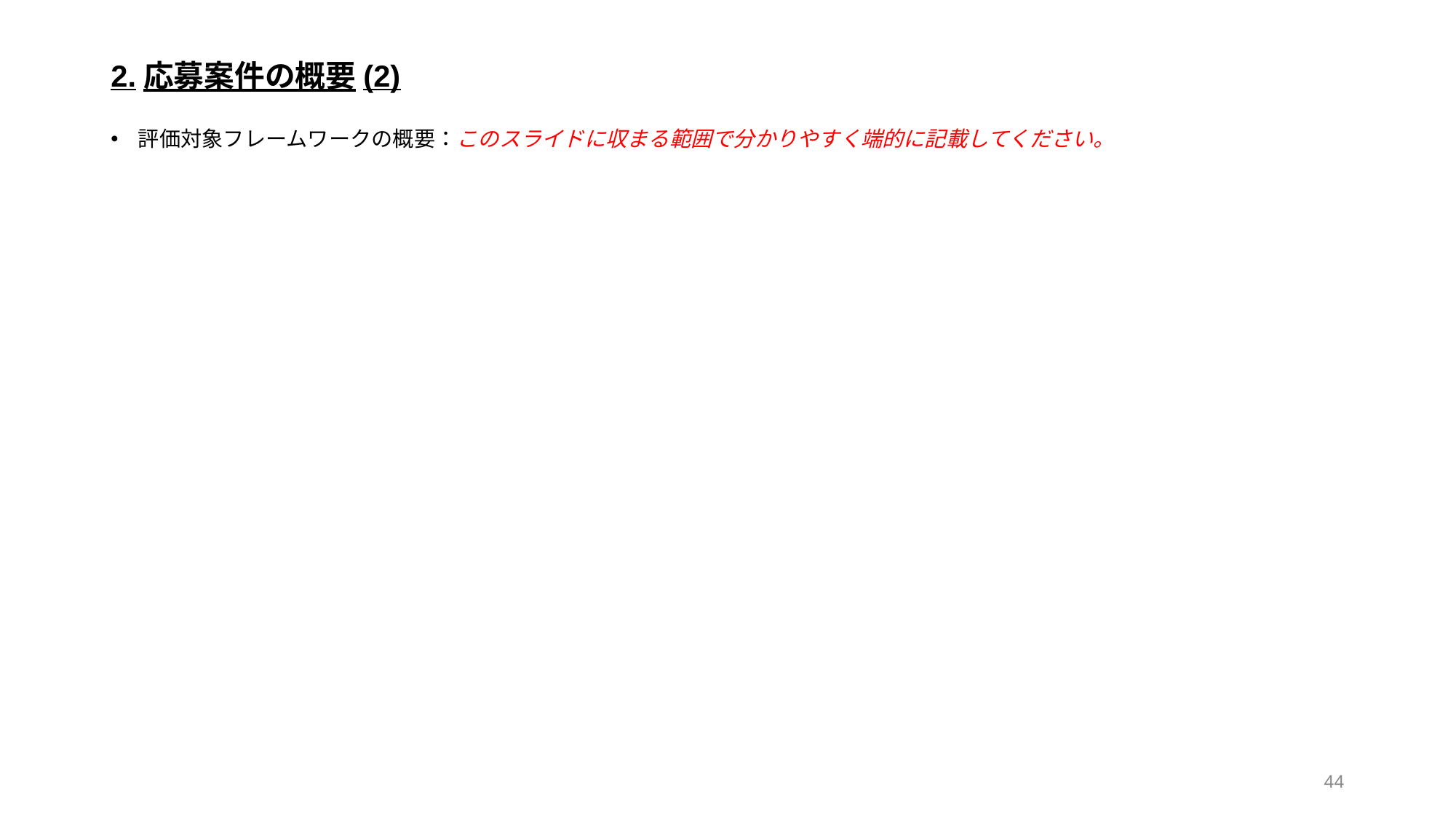

# 2.応募案件の概要(2)
評価対象フレームワークの概要：このスライドに収まる範囲で分かりやすく端的に記載してください。

44